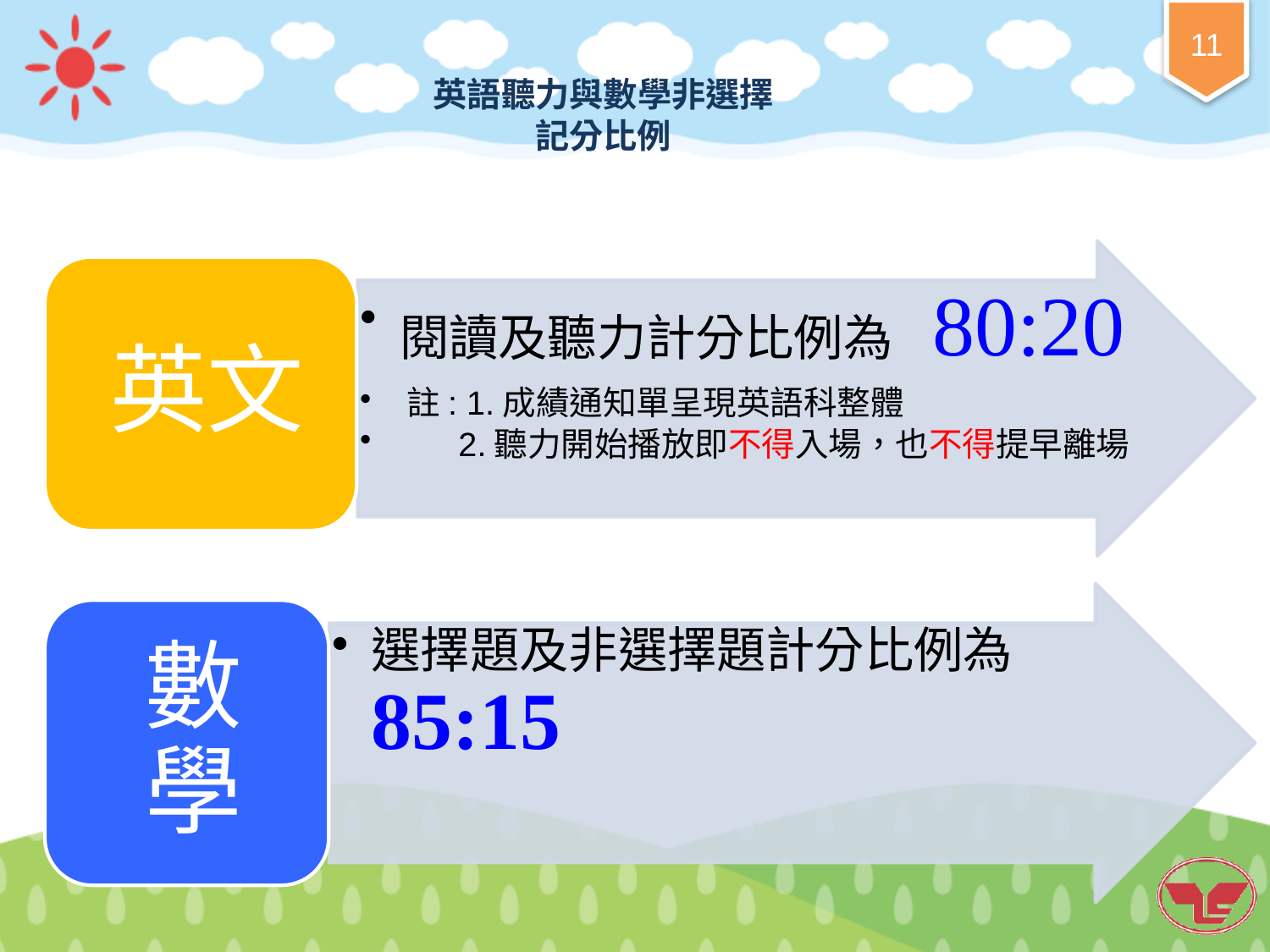

# 英語聽力與數學非選擇 記分比例
閱讀及聽力計分比例為 80:20
  註: 1.成績通知單呈現英語科整體
        2.聽力開始播放即不得入場，也不得提早離場

英文
選擇題及非選擇題計分比例為 85:15
數學